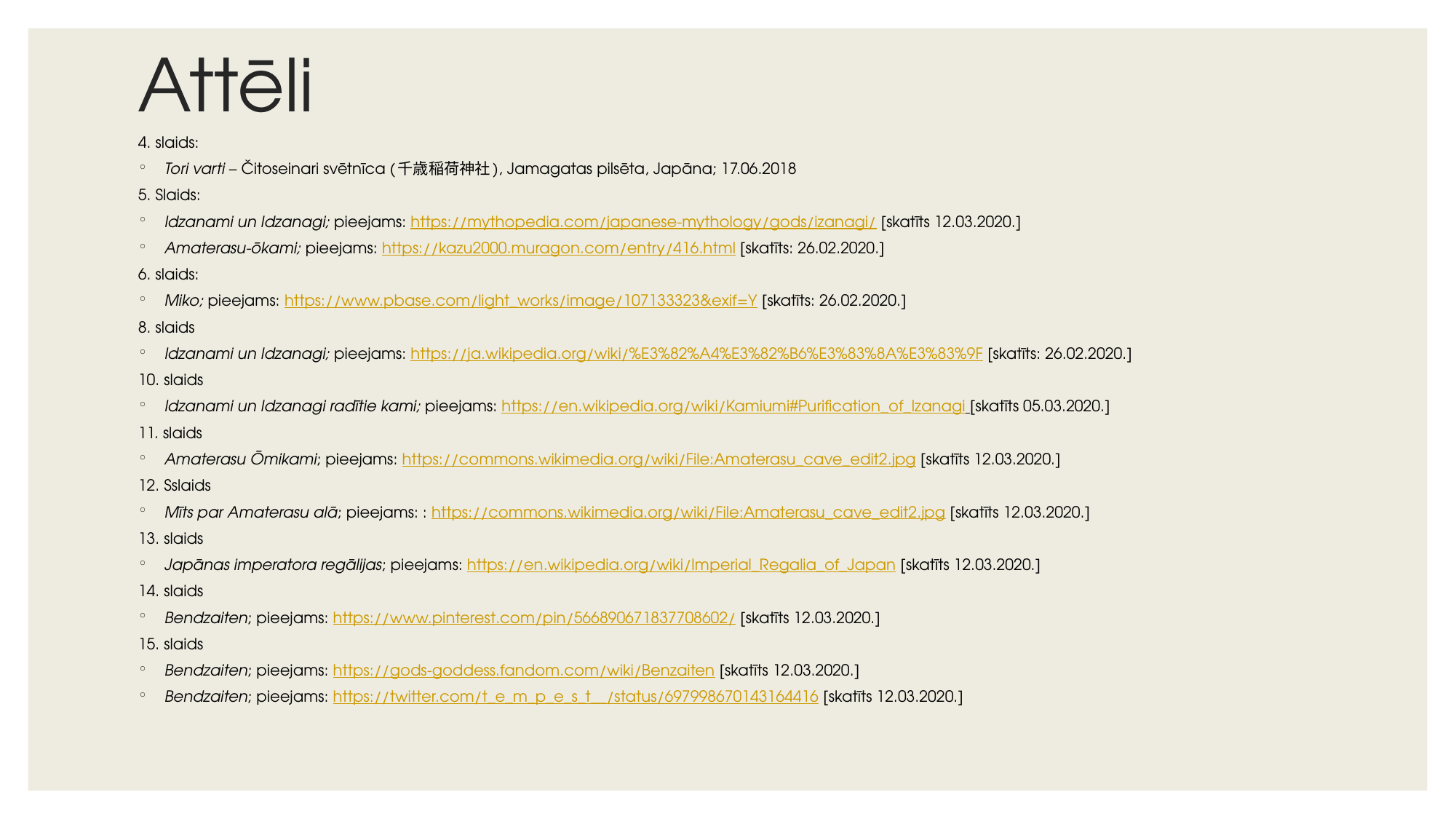

# Attēli
4. slaids:
Tori varti – Čitoseinari svētnīca (千歳稲荷神社), Jamagatas pilsēta, Japāna; 17.06.2018
5. Slaids:
Idzanami un Idzanagi; pieejams: https://mythopedia.com/japanese-mythology/gods/izanagi/ [skatīts 12.03.2020.]
Amaterasu-ōkami; pieejams: https://kazu2000.muragon.com/entry/416.html [skatīts: 26.02.2020.]
6. slaids:
Miko; pieejams: https://www.pbase.com/light_works/image/107133323&exif=Y [skatīts: 26.02.2020.]
8. slaids
Idzanami un Idzanagi; pieejams: https://ja.wikipedia.org/wiki/%E3%82%A4%E3%82%B6%E3%83%8A%E3%83%9F [skatīts: 26.02.2020.]
10. slaids
Idzanami un Idzanagi radītie kami; pieejams: https://en.wikipedia.org/wiki/Kamiumi#Purification_of_Izanagi [skatīts 05.03.2020.]
11. slaids
Amaterasu Ōmikami; pieejams: https://commons.wikimedia.org/wiki/File:Amaterasu_cave_edit2.jpg [skatīts 12.03.2020.]
12. Sslaids
Mīts par Amaterasu alā; pieejams: : https://commons.wikimedia.org/wiki/File:Amaterasu_cave_edit2.jpg [skatīts 12.03.2020.]
13. slaids
Japānas imperatora regālijas; pieejams: https://en.wikipedia.org/wiki/Imperial_Regalia_of_Japan [skatīts 12.03.2020.]
14. slaids
Bendzaiten; pieejams: https://www.pinterest.com/pin/566890671837708602/ [skatīts 12.03.2020.]
15. slaids
Bendzaiten; pieejams: https://gods-goddess.fandom.com/wiki/Benzaiten [skatīts 12.03.2020.]
Bendzaiten; pieejams: https://twitter.com/t_e_m_p_e_s_t__/status/697998670143164416 [skatīts 12.03.2020.]